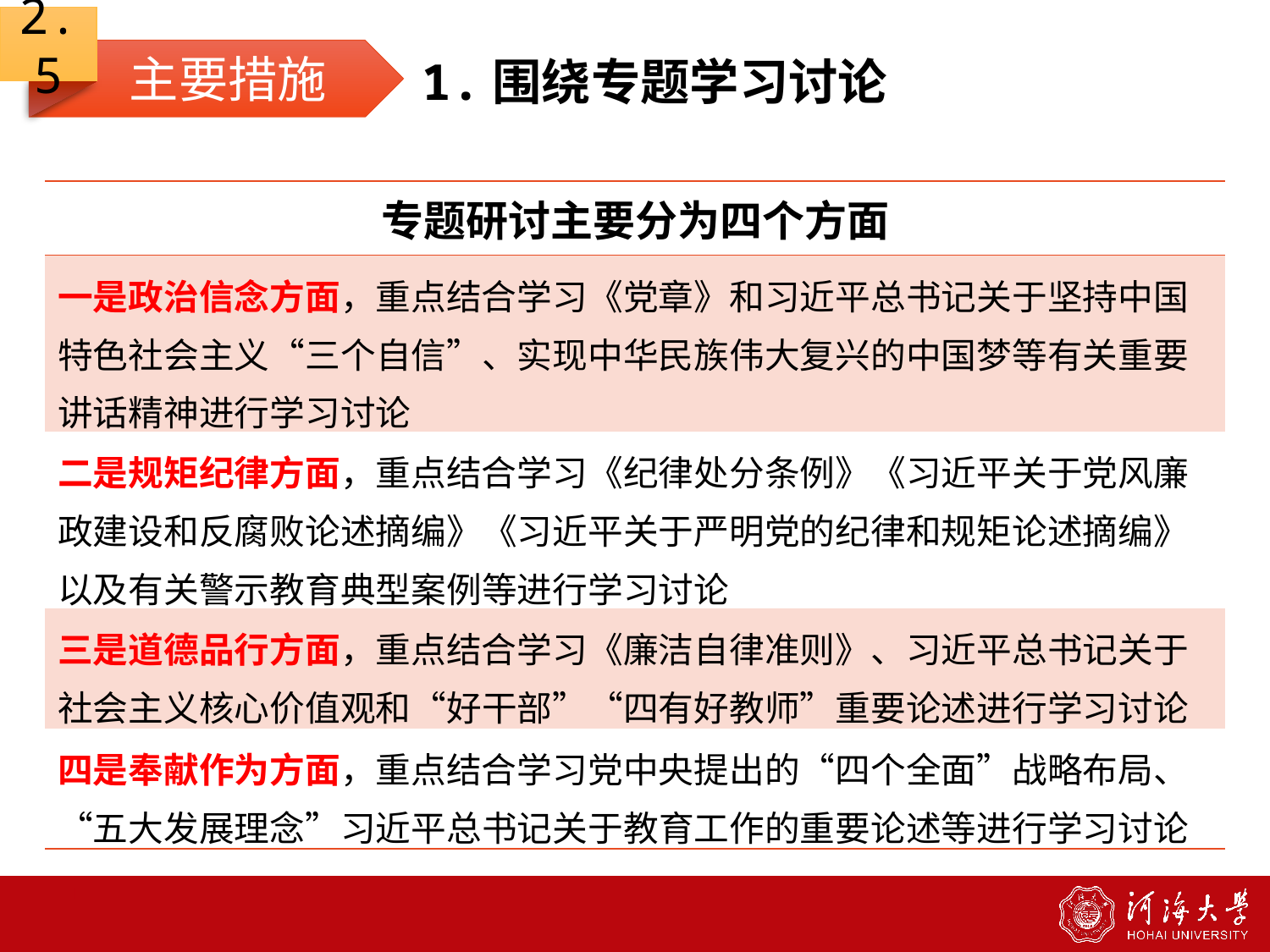

2.5

主要措施

1.围绕专题学习讨论
| 专题研讨主要分为四个方面 |
| --- |
| 一是政治信念方面，重点结合学习《党章》和习近平总书记关于坚持中国特色社会主义“三个自信”、实现中华民族伟大复兴的中国梦等有关重要讲话精神进行学习讨论 |
| 二是规矩纪律方面，重点结合学习《纪律处分条例》《习近平关于党风廉政建设和反腐败论述摘编》《习近平关于严明党的纪律和规矩论述摘编》以及有关警示教育典型案例等进行学习讨论 |
| 三是道德品行方面，重点结合学习《廉洁自律准则》、习近平总书记关于社会主义核心价值观和“好干部”“四有好教师”重要论述进行学习讨论 |
| 四是奉献作为方面，重点结合学习党中央提出的“四个全面”战略布局、“五大发展理念”习近平总书记关于教育工作的重要论述等进行学习讨论 |